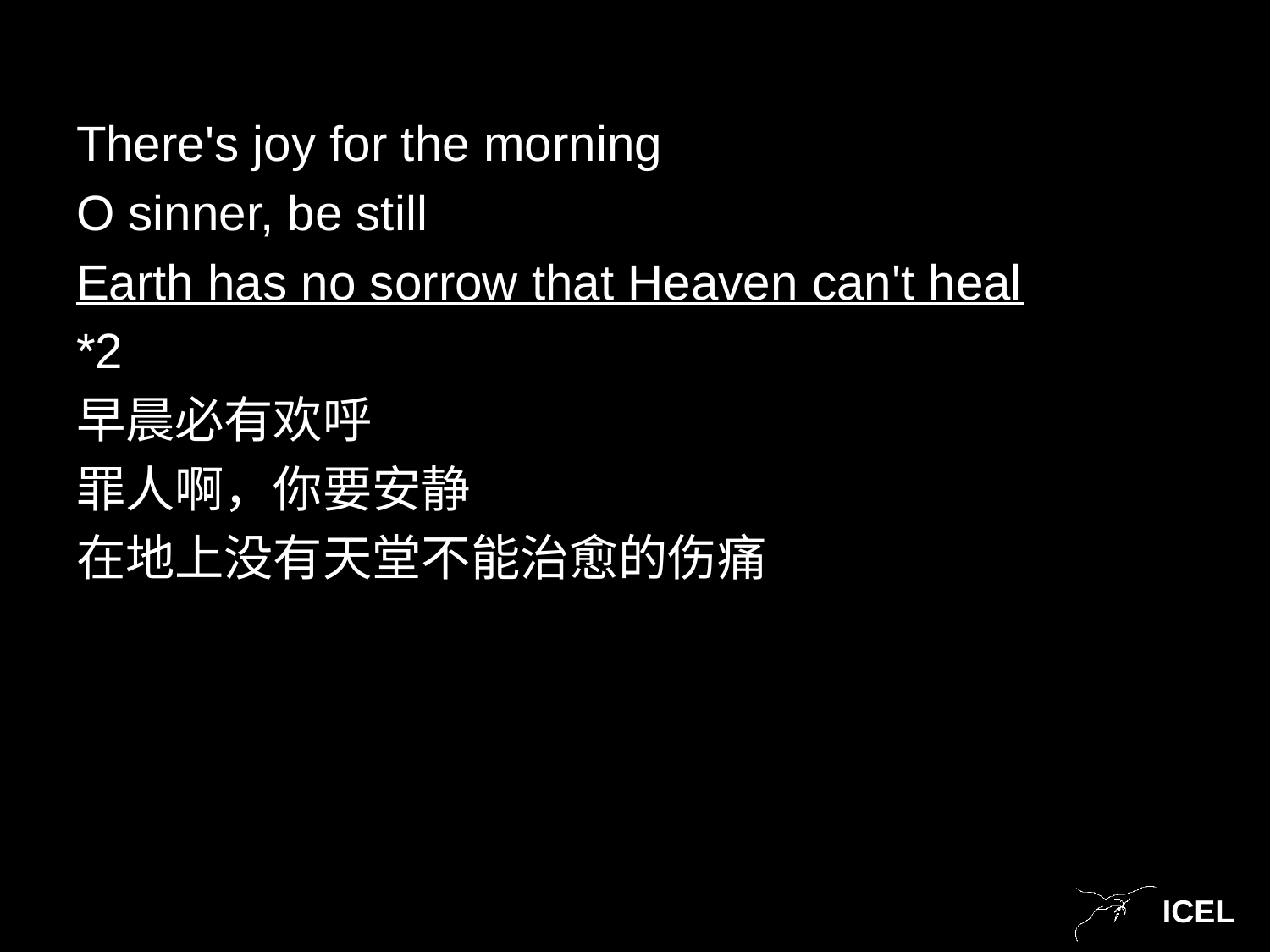

There's joy for the morning
O sinner, be still
Earth has no sorrow that Heaven can't heal
*2
早晨必有欢呼
罪人啊，你要安静
在地上没有天堂不能治愈的伤痛